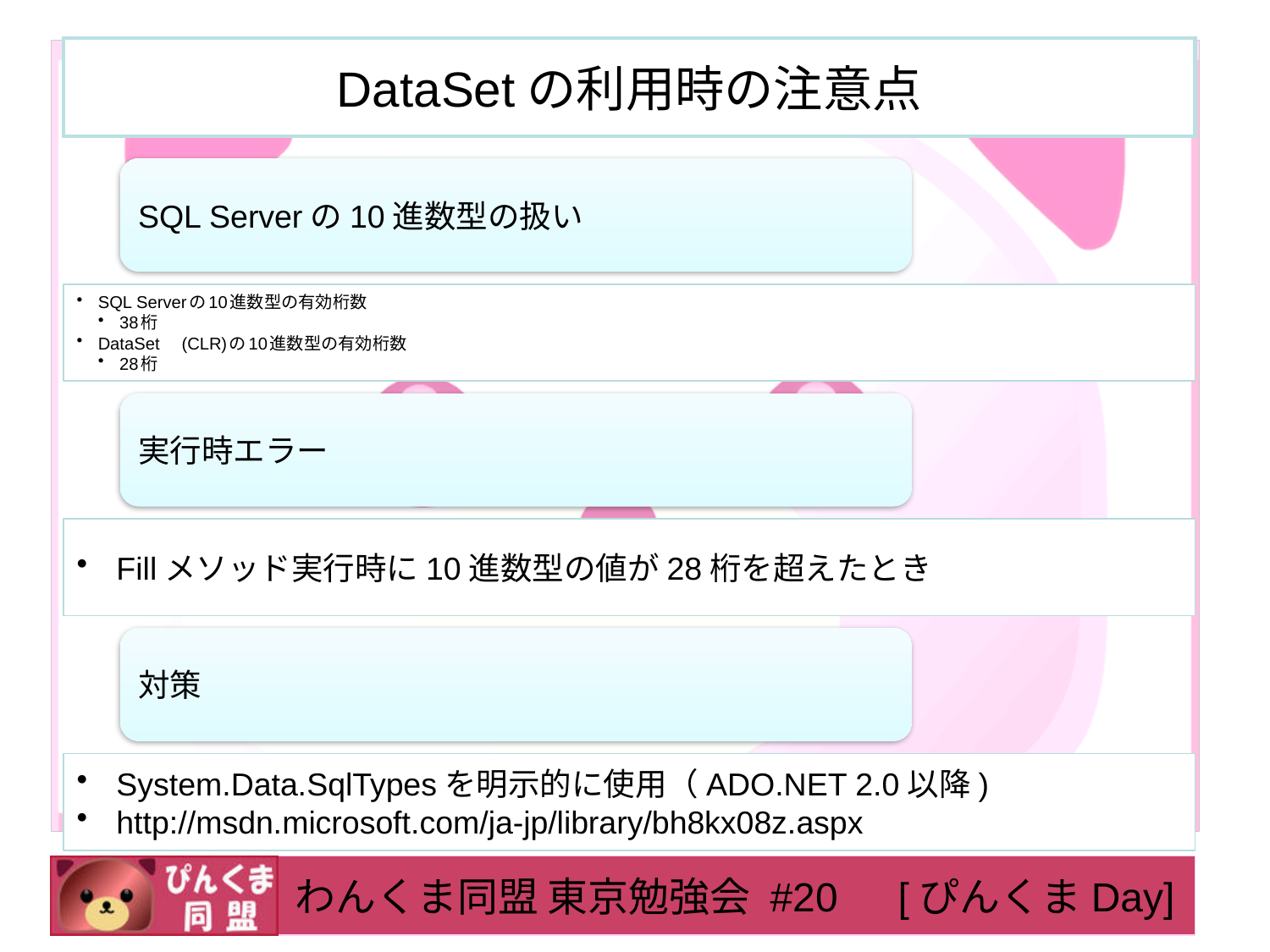

# DataSetの利用時の注意点
SQL Serverの10進数型の扱い
SQL Serverの10進数型の有効桁数
38桁
DataSet　(CLR)の10進数型の有効桁数
28桁
実行時エラー
Fillメソッド実行時に10進数型の値が28桁を超えたとき
対策
System.Data.SqlTypesを明示的に使用（ADO.NET 2.0以降)
http://msdn.microsoft.com/ja-jp/library/bh8kx08z.aspx